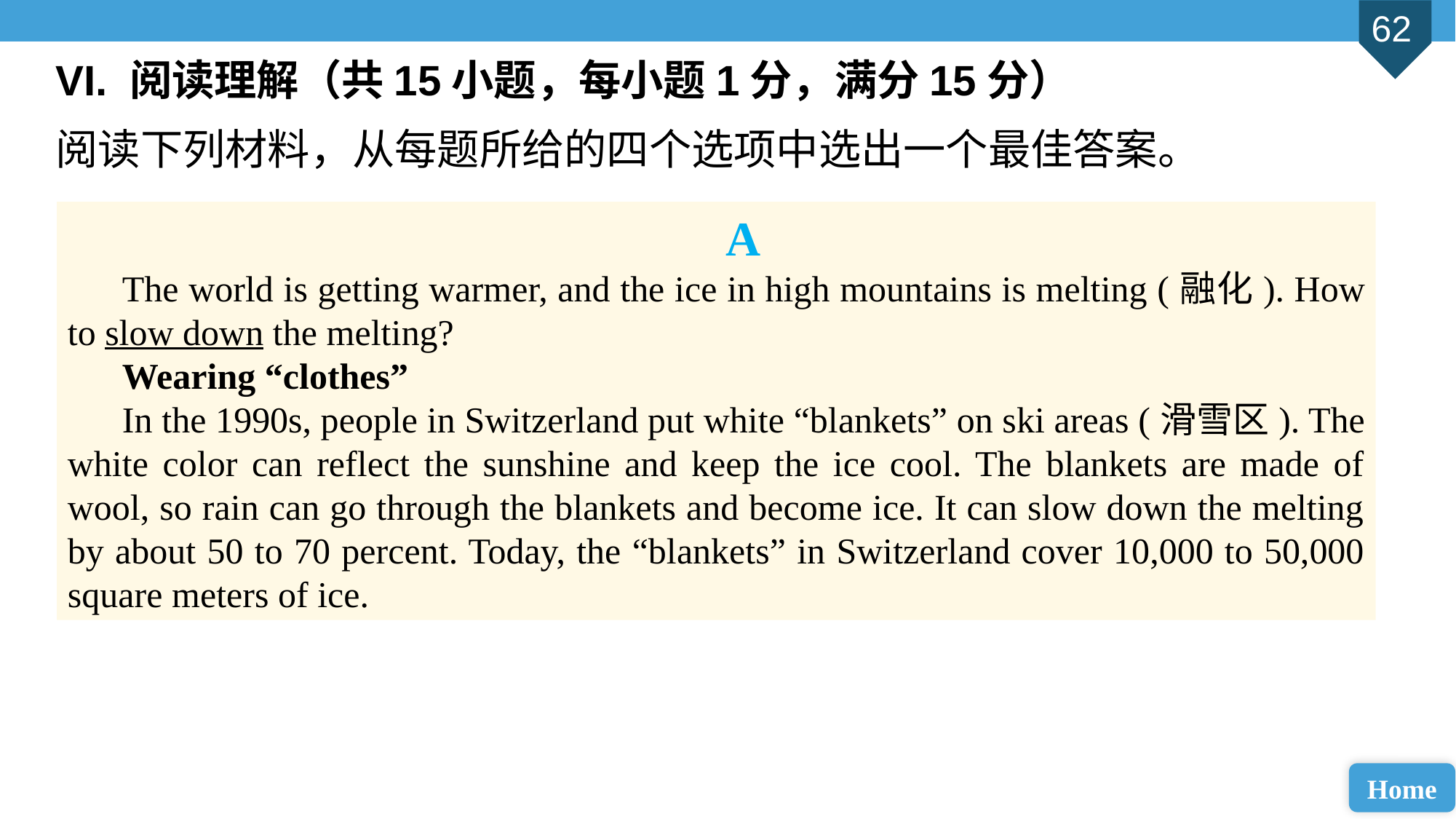

VI. 阅读理解（共15小题，每小题1分，满分15分）
阅读下列材料，从每题所给的四个选项中选出一个最佳答案。
A
The world is getting warmer, and the ice in high mountains is melting (融化). How to slow down the melting?
Wearing “clothes”
In the 1990s, people in Switzerland put white “blankets” on ski areas (滑雪区). The white color can reflect the sunshine and keep the ice cool. The blankets are made of wool, so rain can go through the blankets and become ice. It can slow down the melting by about 50 to 70 percent. Today, the “blankets” in Switzerland cover 10,000 to 50,000 square meters of ice.